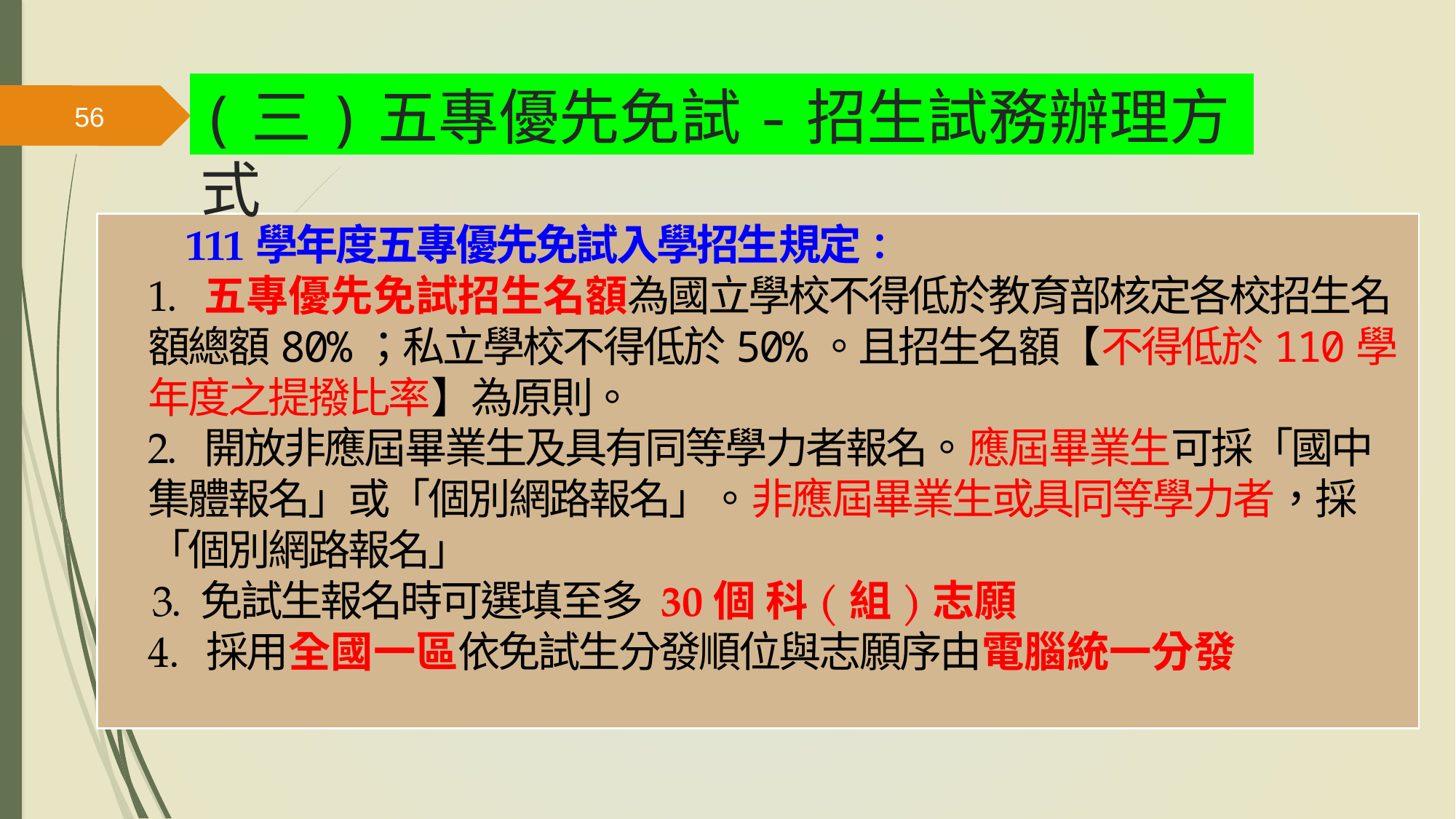

(三)五專優先免試-招生試務辦理方式
56
     111學年度五專優先免試入學招生規定：
1.  五專優先免試招生名額為國立學校不得低於教育部核定各校招生名額總額80%；私立學校不得低於50%。且招生名額【不得低於110學年度之提撥比率】為原則。
2.  開放非應屆畢業生及具有同等學力者報名。應屆畢業生可採「國中集體報名」或「個別網路報名」。非應屆畢業生或具同等學力者，採「個別網路報名」
        3. 免試生報名時可選填至多 30個 科(組)志願
4.  採用全國一區依免試生分發順位與志願序由電腦統一分發